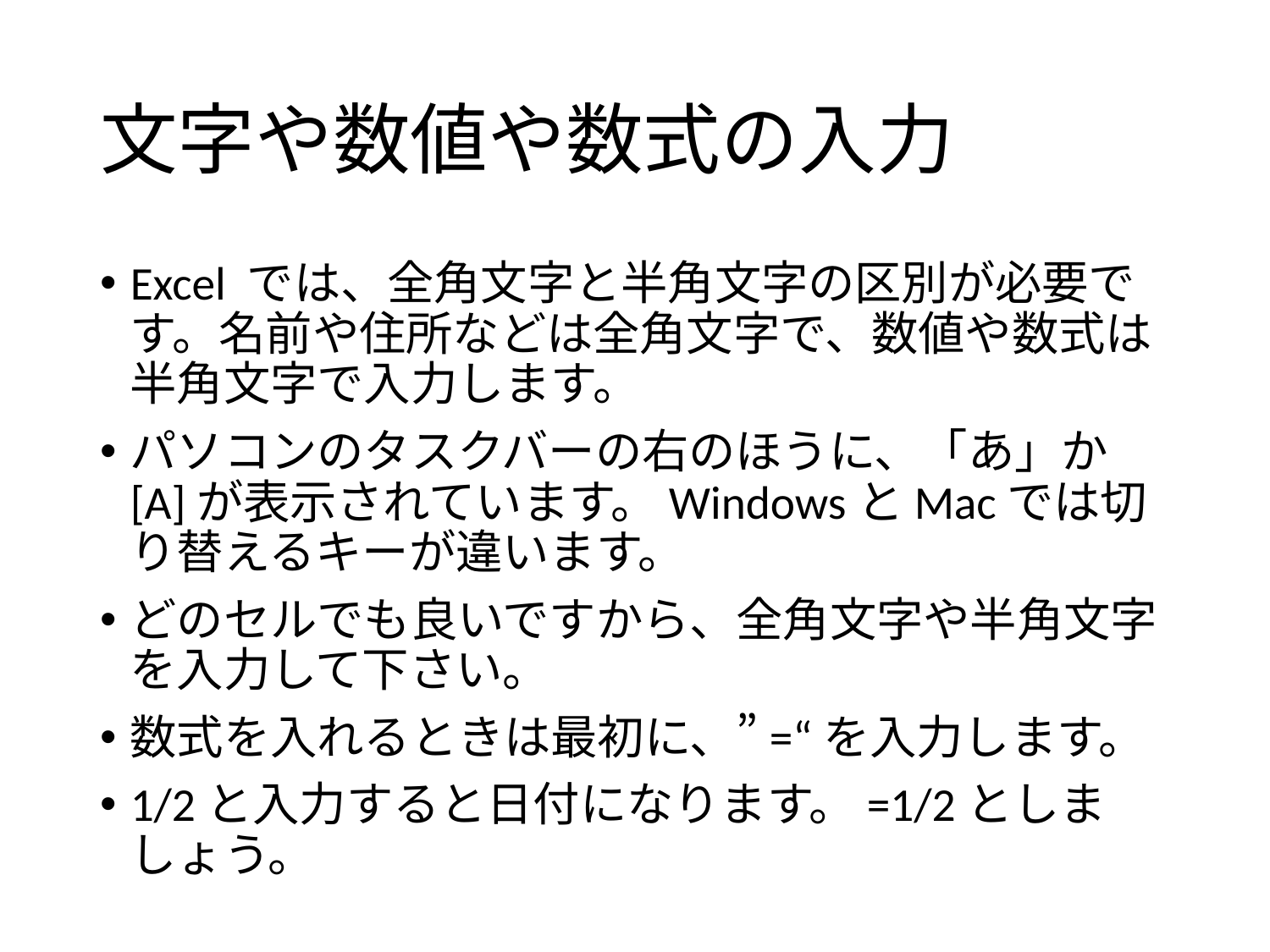

# 文字や数値や数式の入力
Excel では、全角文字と半角文字の区別が必要です。名前や住所などは全角文字で、数値や数式は半角文字で入力します。
パソコンのタスクバーの右のほうに、「あ」か[A]が表示されています。WindowsとMacでは切り替えるキーが違います。
どのセルでも良いですから、全角文字や半角文字を入力して下さい。
数式を入れるときは最初に、”=“を入力します。
1/2と入力すると日付になります。=1/2としましょう。